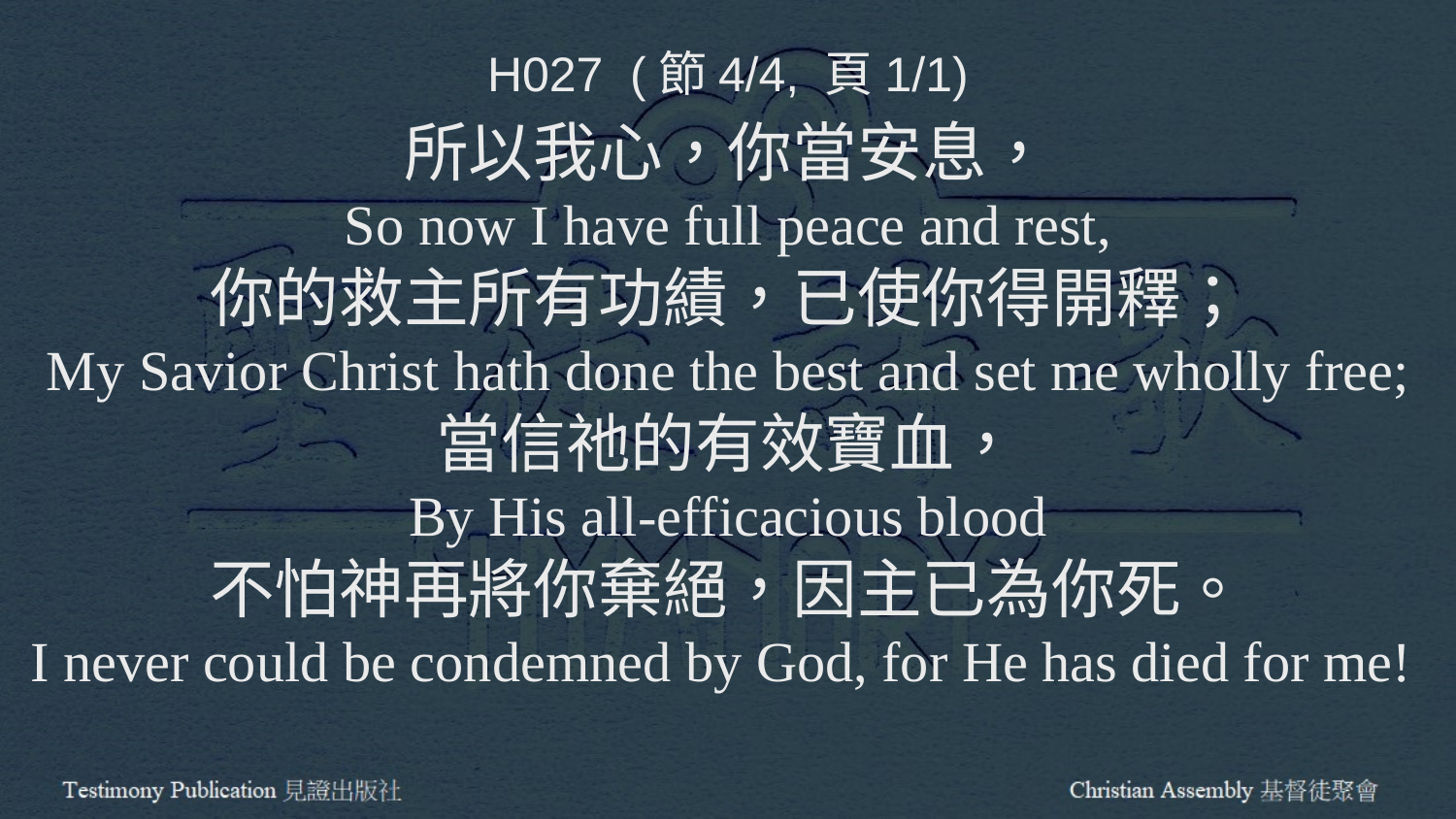

H027  (節4/4, 頁1/1)
所以我心，你當安息，
So now I have full peace and rest,
你的救主所有功績，已使你得開釋；
My Savior Christ hath done the best and set me wholly free;
當信祂的有效寶血，
By His all-efficacious blood
不怕神再將你棄絕，因主已為你死。
I never could be condemned by God, for He has died for me!